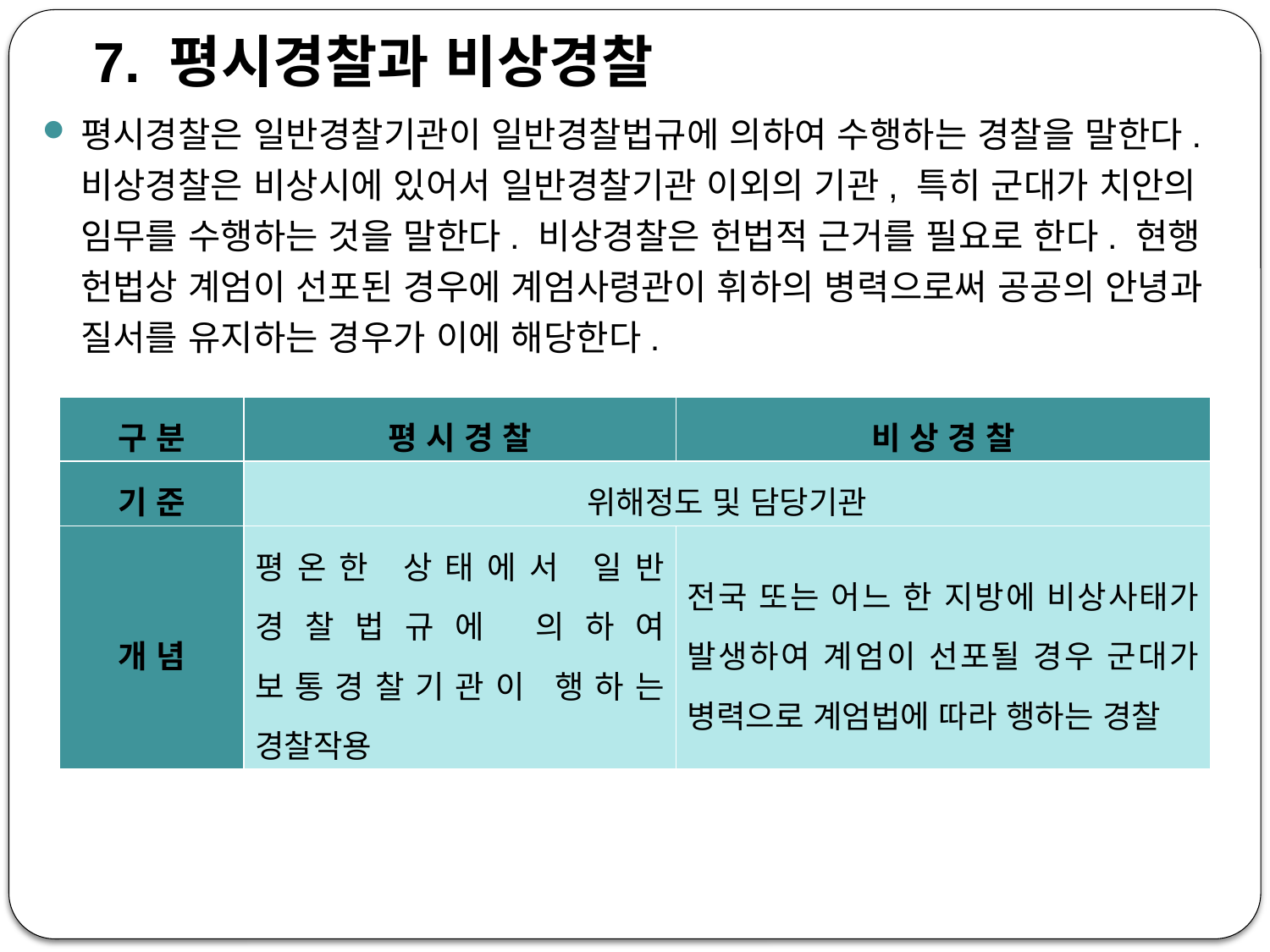

7. 평시경찰과 비상경찰
평시경찰은 일반경찰기관이 일반경찰법규에 의하여 수행하는 경찰을 말한다. 비상경찰은 비상시에 있어서 일반경찰기관 이외의 기관, 특히 군대가 치안의 임무를 수행하는 것을 말한다. 비상경찰은 헌법적 근거를 필요로 한다. 현행 헌법상 계엄이 선포된 경우에 계엄사령관이 휘하의 병력으로써 공공의 안녕과 질서를 유지하는 경우가 이에 해당한다.
| 구 분 | 평 시 경 찰 | 비 상 경 찰 |
| --- | --- | --- |
| 기 준 | 위해정도 및 담당기관 |  |
| 개 념 | 평온한 상태에서 일반 경찰법규에 의하여 보통경찰기관이 행하는 경찰작용 | 전국 또는 어느 한 지방에 비상사태가 발생하여 계엄이 선포될 경우 군대가 병력으로 계엄법에 따라 행하는 경찰 |